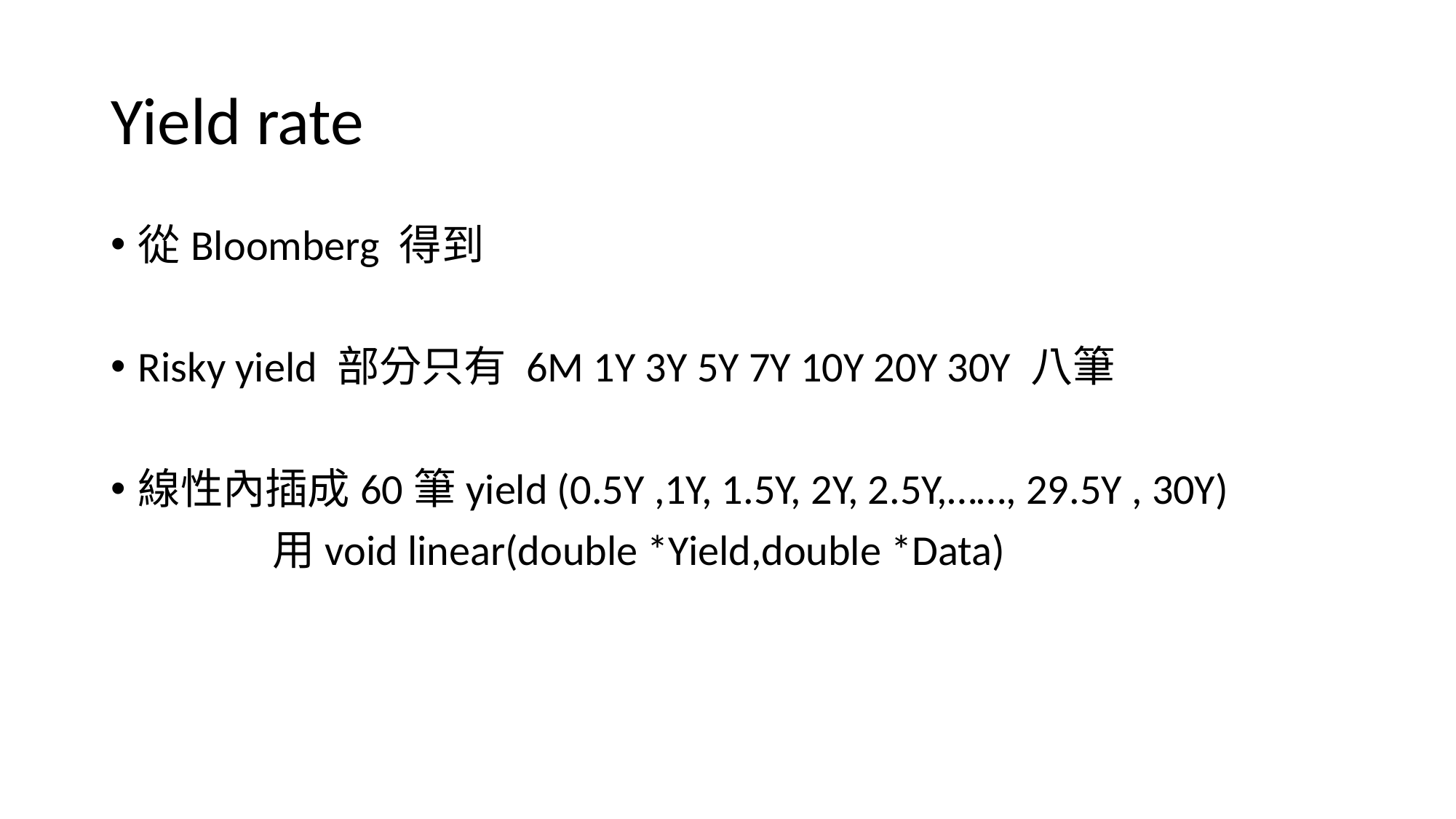

# Yield rate
從Bloomberg 得到

Risky yield 部分只有 6M 1Y 3Y 5Y 7Y 10Y 20Y 30Y 八筆

線性內插成60筆yield (0.5Y ,1Y, 1.5Y, 2Y, 2.5Y,……, 29.5Y , 30Y)
                用void linear(double *Yield,double *Data)